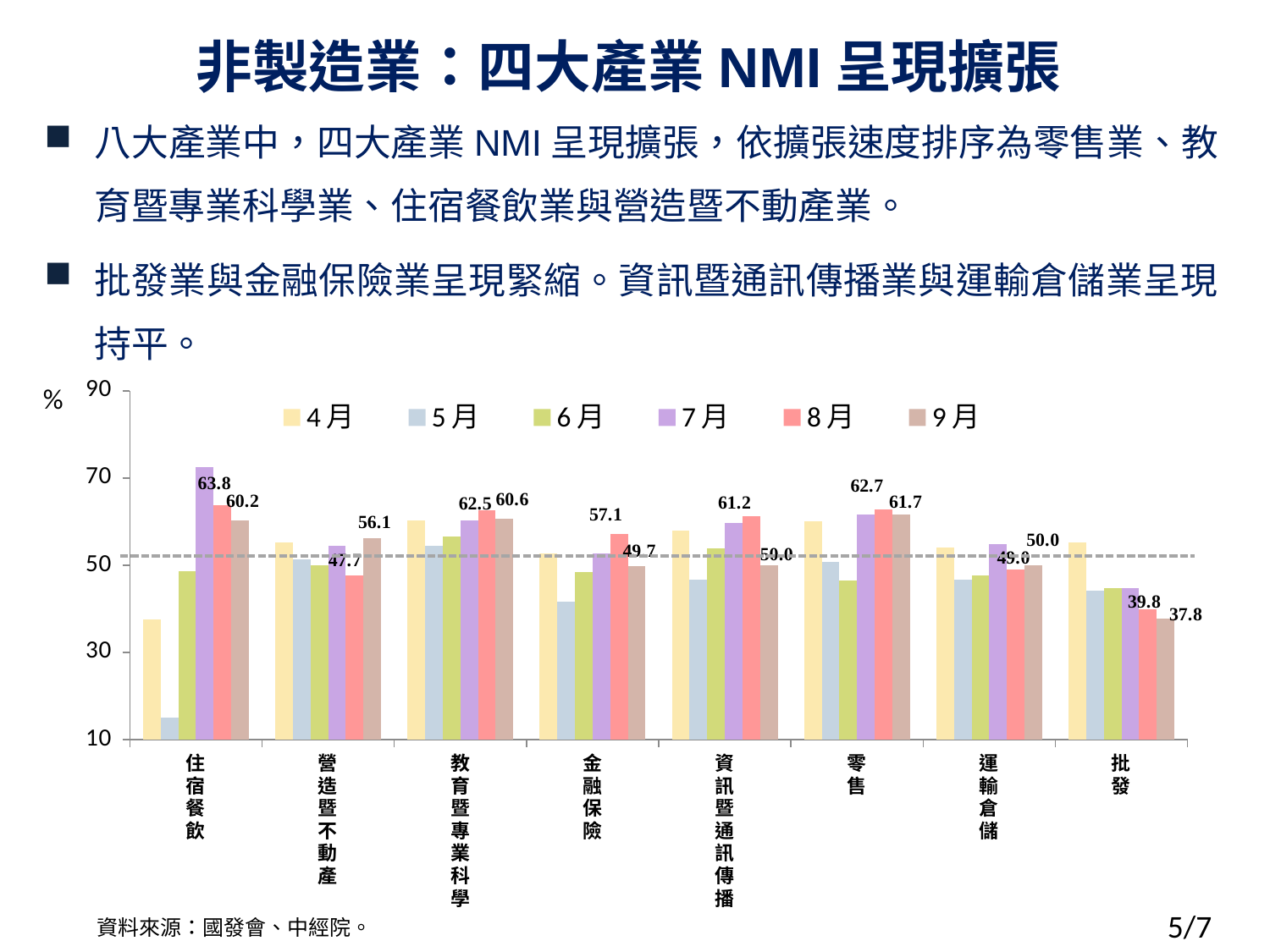

# 非製造業：四大產業NMI呈現擴張
八大產業中，四大產業NMI呈現擴張，依擴張速度排序為零售業、教育暨專業科學業、住宿餐飲業與營造暨不動產業。
批發業與金融保險業呈現緊縮。資訊暨通訊傳播業與運輸倉儲業呈現持平。
%

### Chart

| Category | 4月 | 5月 | 6月 | 7月 | 8月 | 9月 |
|---|---|---|---|---|---|---|
| 住宿餐飲 | 37.5 | 15.0 | 48.6 | 72.5 | 63.8 | 60.2 |
| 營造暨不動產 | 55.2 | 51.3 | 50.0 | 54.5 | 47.7 | 56.1 |
| 教育暨專業科學 | 60.2 | 54.4 | 56.5 | 60.3 | 62.5 | 60.6 |
| 金融保險 | 52.7 | 41.7 | 48.4 | 52.7 | 57.1 | 49.7 |
| 資訊暨通訊傳播 | 57.9 | 46.6 | 53.8 | 59.6 | 61.2 | 50.0 |
| 零售 | 60.0 | 50.8 | 46.4 | 61.7 | 62.7 | 61.7 |
| 運輸倉儲 | 54.0 | 46.6 | 47.7 | 54.8 | 49.0 | 50.0 |
| 批發 | 55.3 | 44.1 | 44.7 | 44.7 | 39.8 | 37.8 |
資料來源：國發會、中經院。